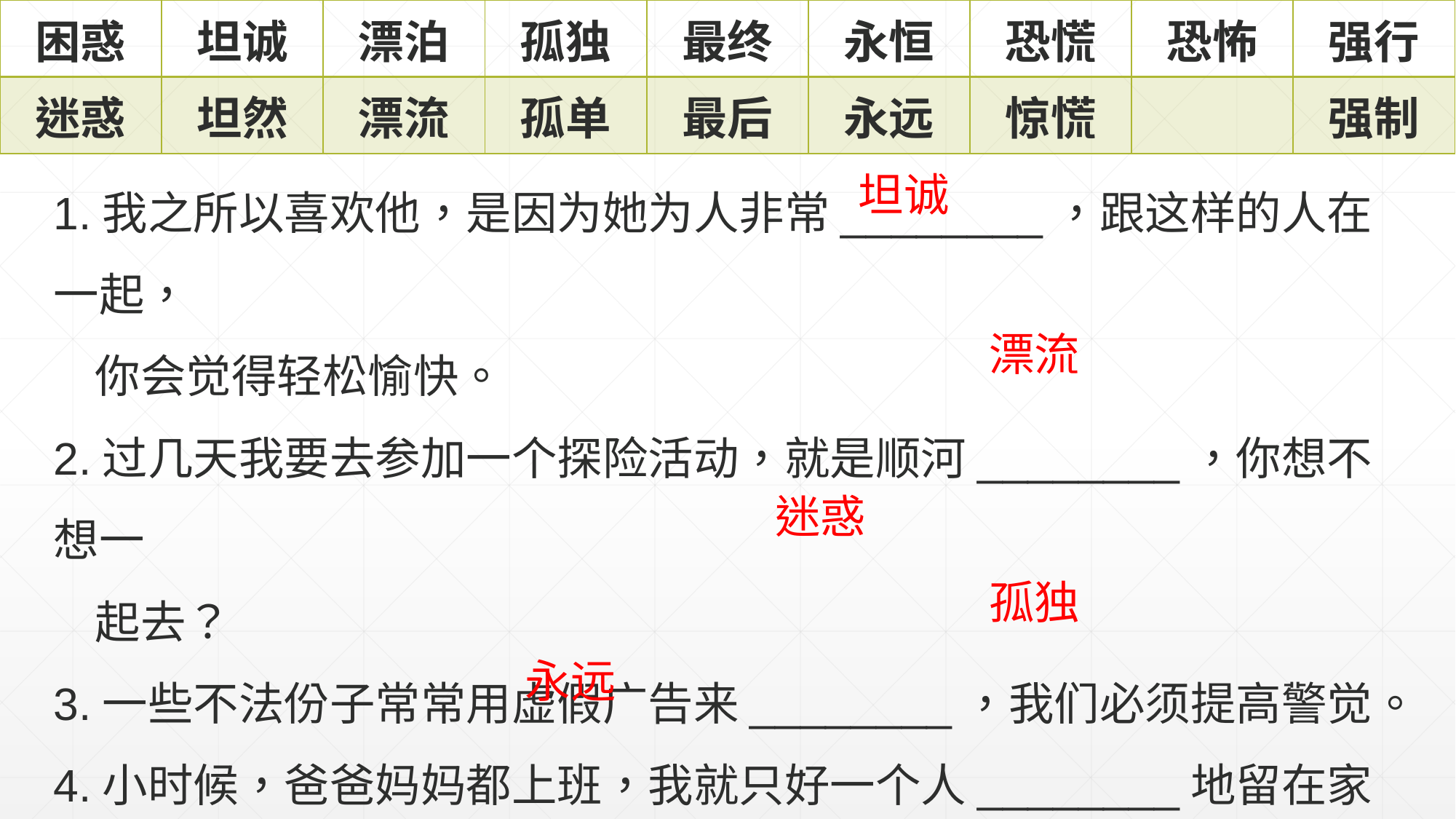

| 困惑 | 坦诚 | 漂泊 | 孤独 | 最终 | 永恒 | 恐慌 | 恐怖 | 强行 |
| --- | --- | --- | --- | --- | --- | --- | --- | --- |
| 迷惑 | 坦然 | 漂流 | 孤单 | 最后 | 永远 | 惊慌 |  | 强制 |
1.我之所以喜欢他，是因为她为人非常________，跟这样的人在一起，
   你会觉得轻松愉快。
2.过几天我要去参加一个探险活动，就是顺河________，你想不想一
   起去？
3.一些不法份子常常用虚假广告来________，我们必须提高警觉。
4.小时候，爸爸妈妈都上班，我就只好一个人________地留在家里。
5.一个人只要活着，就________要学习，这就是所谓的“活到老，学
   到老”。
坦诚
漂流
迷惑
孤独
永远